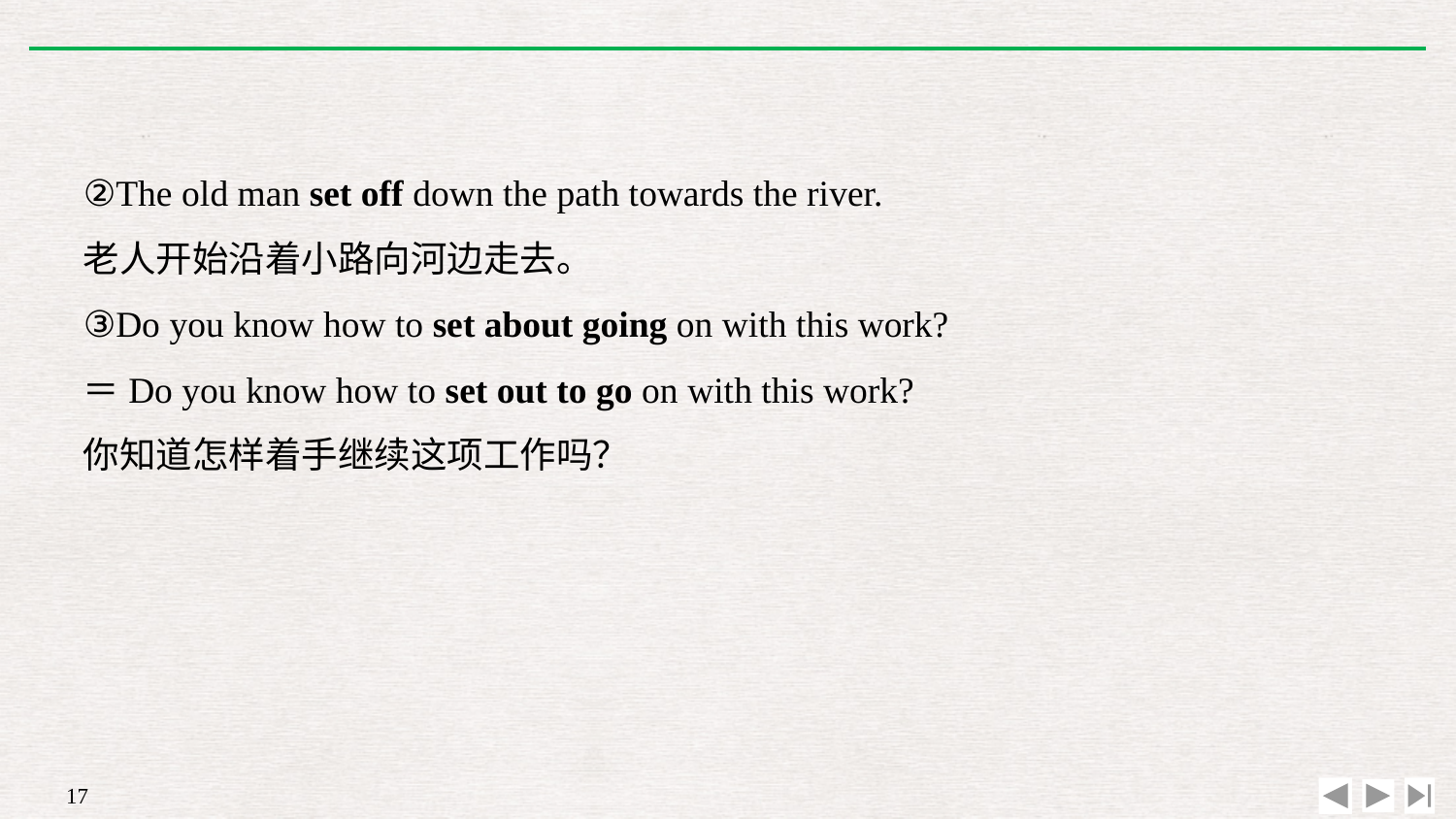

②The old man set off down the path towards the river.
老人开始沿着小路向河边走去。
③Do you know how to set about going on with this work?
＝Do you know how to set out to go on with this work?
你知道怎样着手继续这项工作吗？